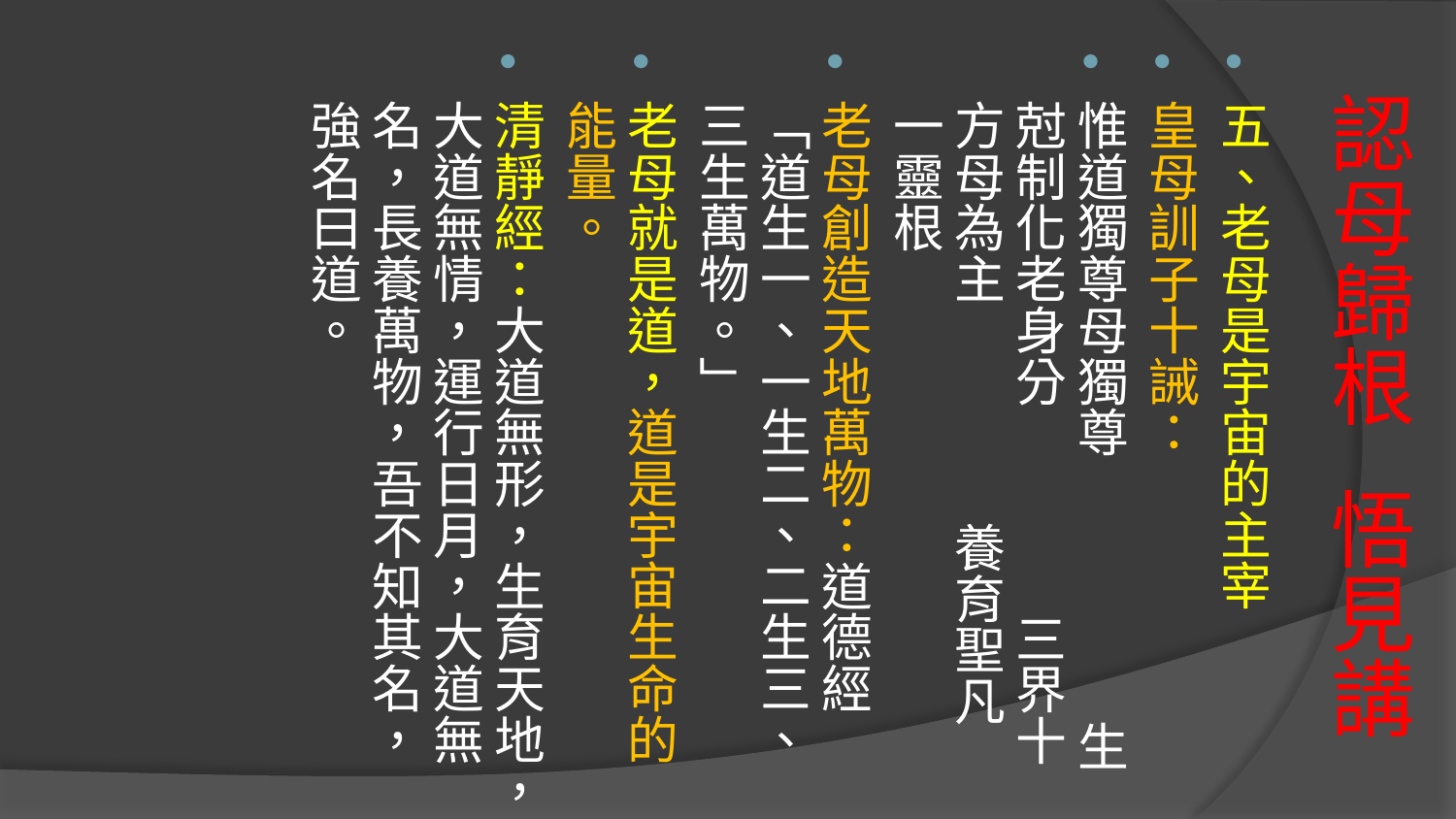

五、老母是宇宙的主宰
皇母訓子十誡：
惟道獨尊母獨尊                       生尅制化老身分                  三界十方母為主                   養育聖凡一靈根
老母創造天地萬物：道德經「道生一、一生二、二生三、三生萬物。」
老母就是道，道是宇宙生命的能量。
清靜經：大道無形，生育天地，大道無情，運行日月，大道無名，長養萬物，吾不知其名，強名曰道。

# 認母歸根   悟見講